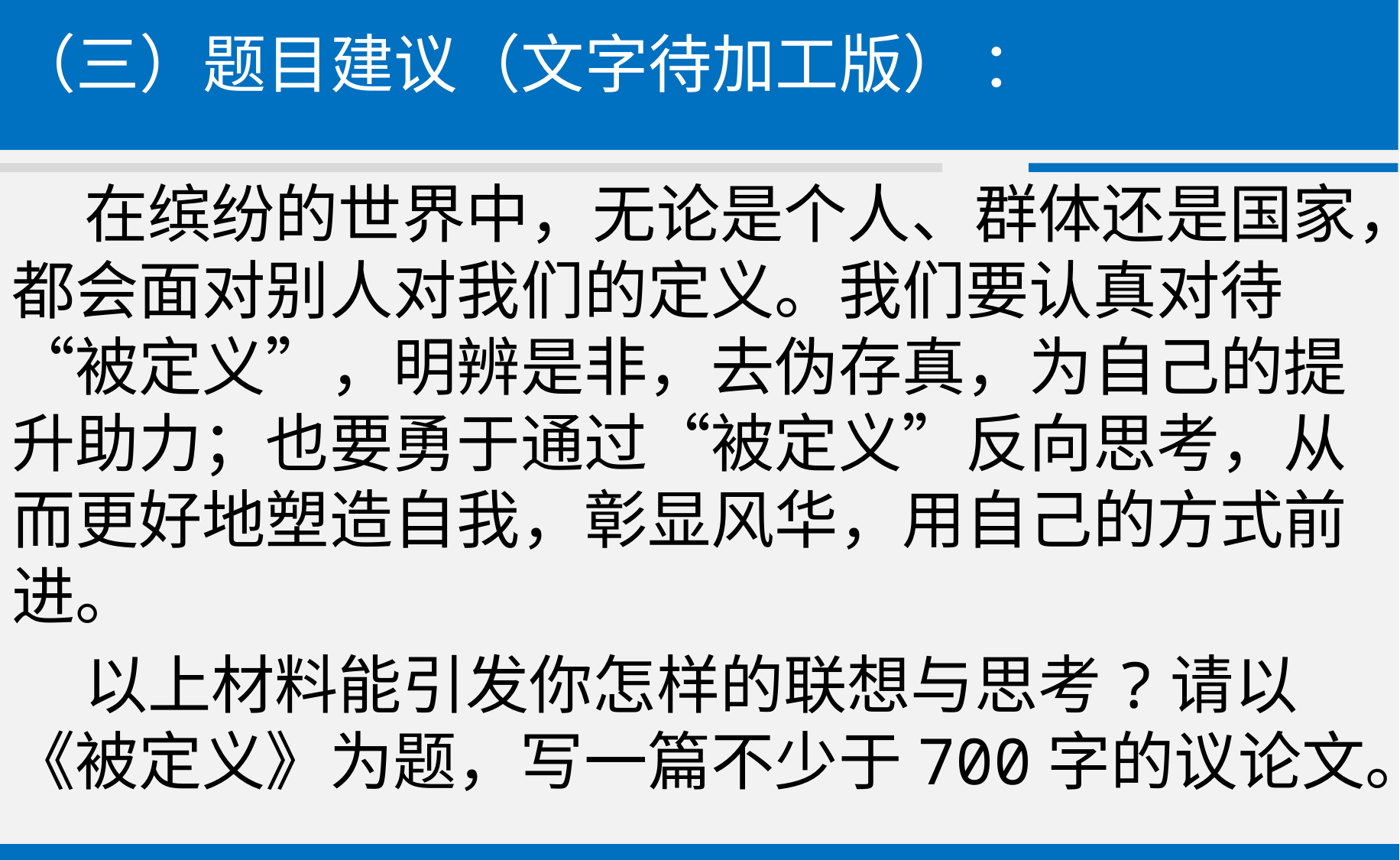

# （三）题目建议（文字待加工版） ：
    在缤纷的世界中，无论是个人、群体还是国家，都会面对别人对我们的定义。我们要认真对待“被定义”，明辨是非，去伪存真，为自己的提升助力；也要勇于通过“被定义”反向思考，从而更好地塑造自我，彰显风华，用自己的方式前进。
    以上材料能引发你怎样的联想与思考?请以《被定义》为题，写一篇不少于700字的议论文。